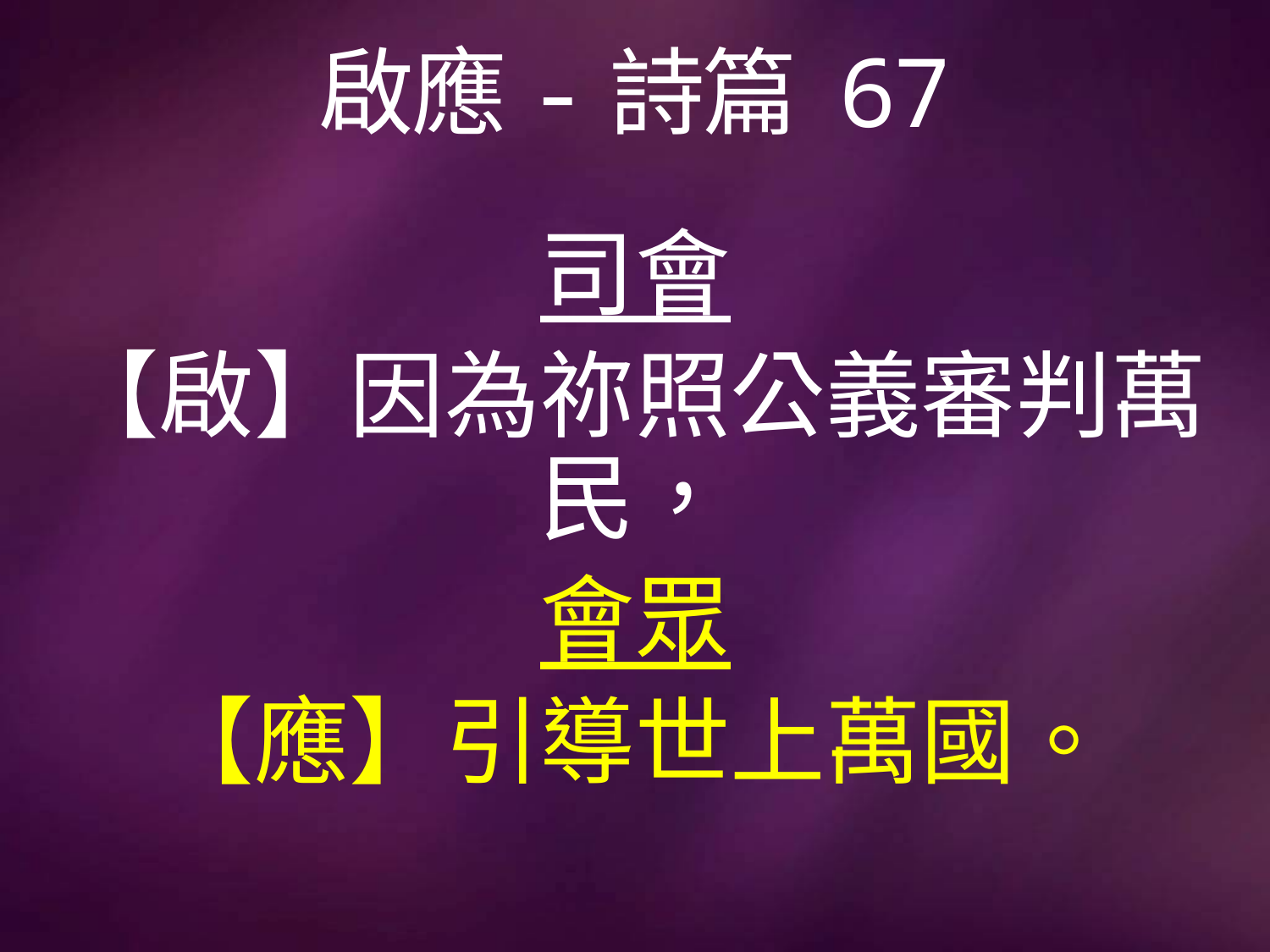

# 啟應-詩篇 67
司會
【啟】因為祢照公義審判萬民，
會眾
【應】引導世上萬國。